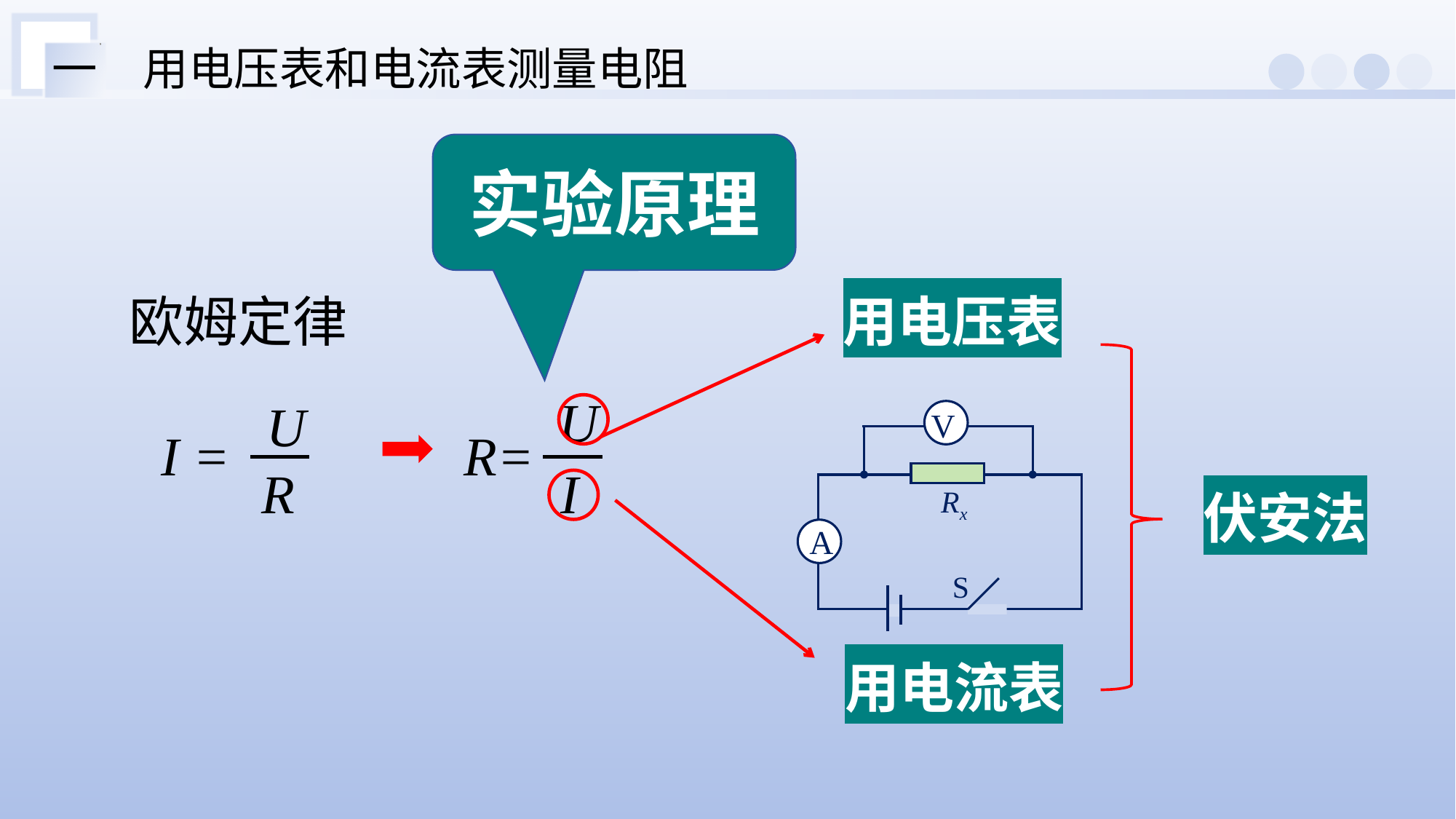

一　用电压表和电流表测量电阻
实验原理
欧姆定律
用电压表
用电流表

U
I
R=
U
R
I =

V

Rx
A

S

伏安法